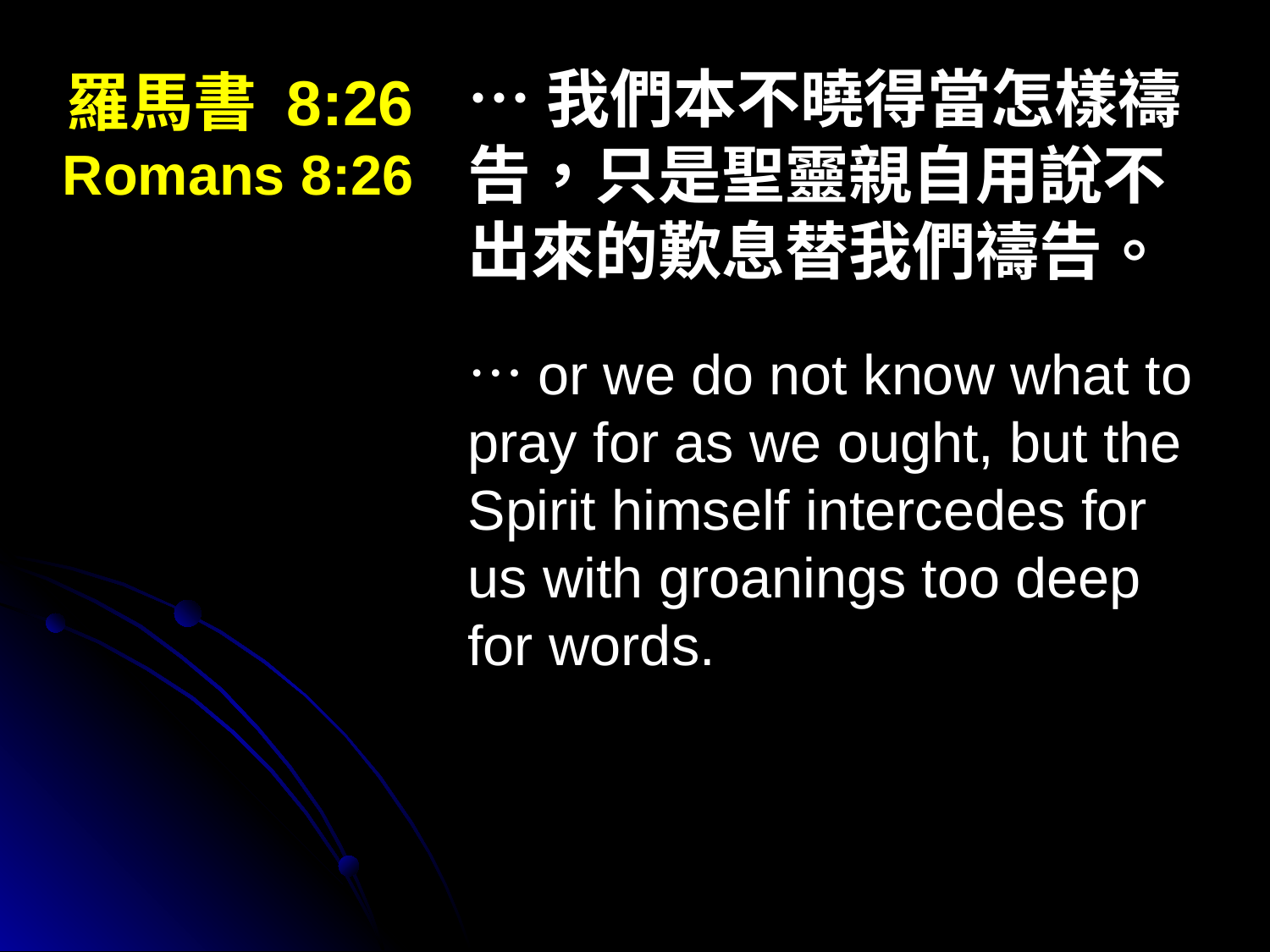

# 羅馬書 8:26 Romans 8:26
…我們本不曉得當怎樣禱告，只是聖靈親自用說不出來的歎息替我們禱告。 
…or we do not know what to pray for as we ought, but the Spirit himself intercedes for us with groanings too deep for words.